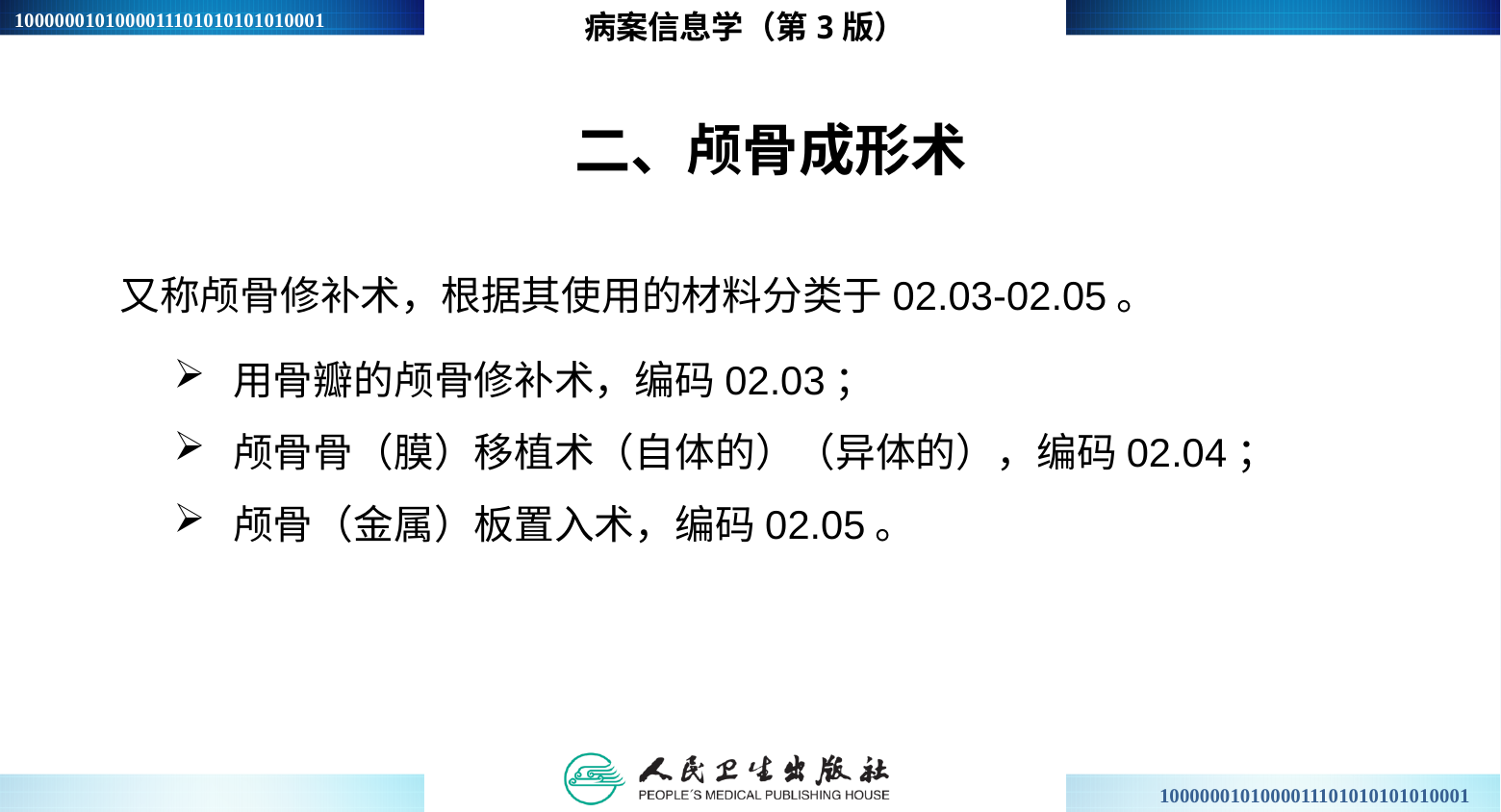

病案信息学（第3版）
# 二、颅骨成形术
又称颅骨修补术，根据其使用的材料分类于02.03-02.05。
  用骨瓣的颅骨修补术，编码02.03；
  颅骨骨（膜）移植术（自体的）（异体的），编码02.04；
  颅骨（金属）板置入术，编码02.05。